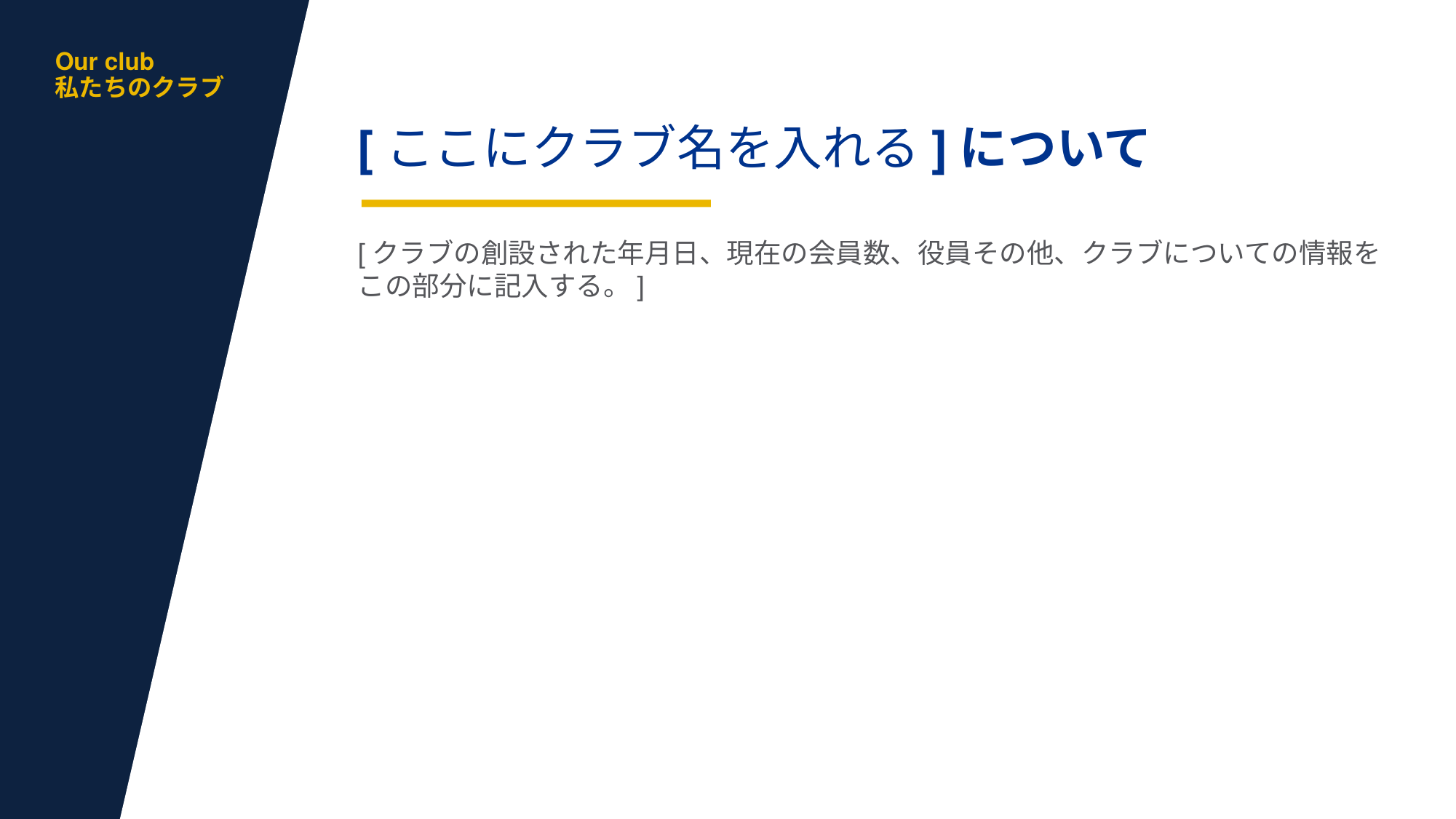

aa

Our club
私たちのクラブ
[ここにクラブ名を入れる]について

[クラブの創設された年月日、現在の会員数、役員その他、クラブについての情報をこの部分に記入する。]
12